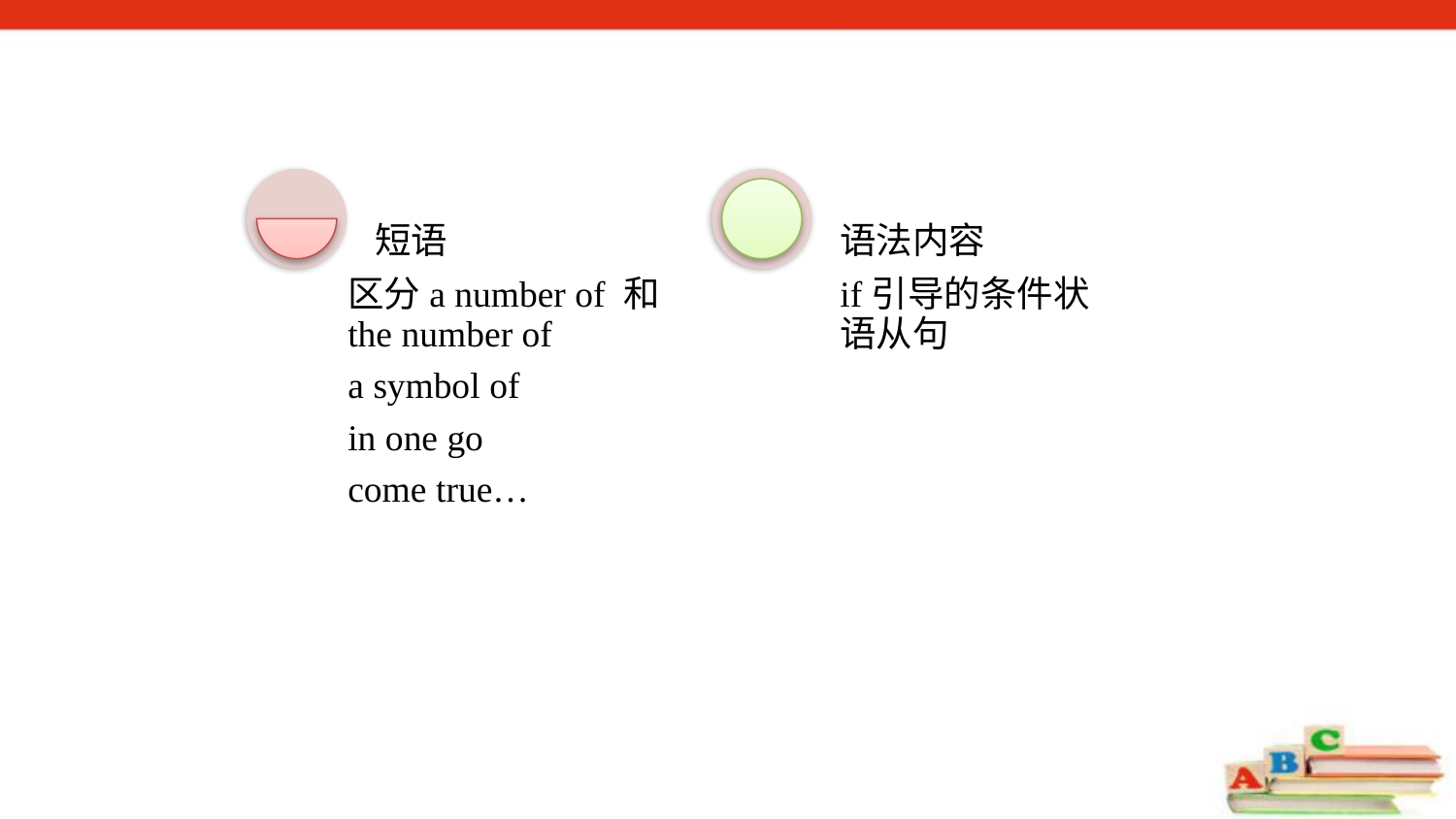

区分a number of 和 the number of
a symbol of
in one go
come true…
短语
if引导的条件状语从句
语法内容